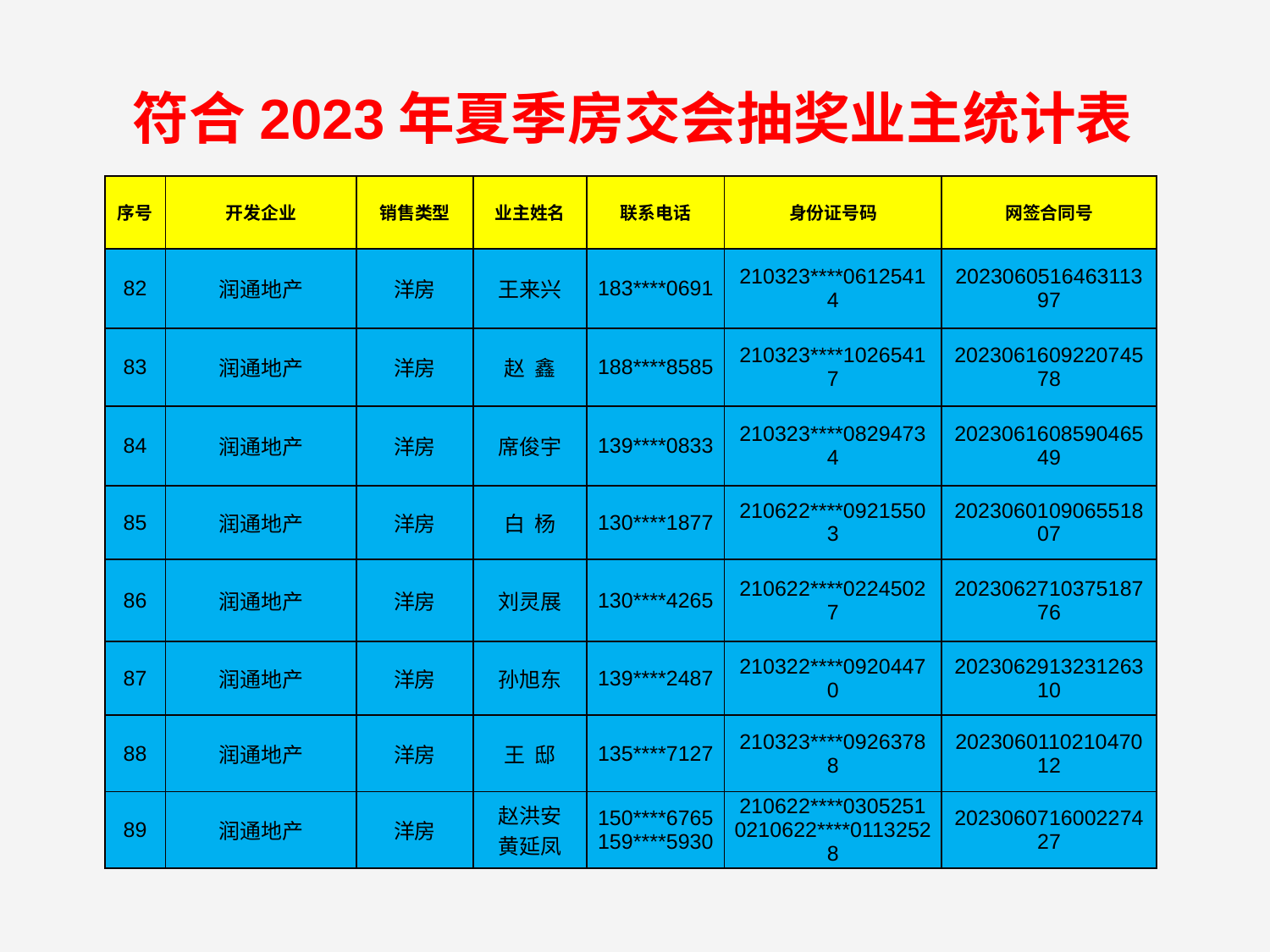

符合2023年夏季房交会抽奖业主统计表
| 序号 | 开发企业 | 销售类型 | 业主姓名 | 联系电话 | 身份证号码 | 网签合同号 |
| --- | --- | --- | --- | --- | --- | --- |
| 82 | 润通地产 | 洋房 | 王来兴 | 183\*\*\*\*0691 | 210323\*\*\*\*06125414 | 202306051646311397 |
| 83 | 润通地产 | 洋房 | 赵 鑫 | 188\*\*\*\*8585 | 210323\*\*\*\*10265417 | 202306160922074578 |
| 84 | 润通地产 | 洋房 | 席俊宇 | 139\*\*\*\*0833 | 210323\*\*\*\*08294734 | 202306160859046549 |
| 85 | 润通地产 | 洋房 | 白 杨 | 130\*\*\*\*1877 | 210622\*\*\*\*09215503 | 202306010906551807 |
| 86 | 润通地产 | 洋房 | 刘灵展 | 130\*\*\*\*4265 | 210622\*\*\*\*02245027 | 202306271037518776 |
| 87 | 润通地产 | 洋房 | 孙旭东 | 139\*\*\*\*2487 | 210322\*\*\*\*09204470 | 202306291323126310 |
| 88 | 润通地产 | 洋房 | 王 邸 | 135\*\*\*\*7127 | 210323\*\*\*\*09263788 | 202306011021047012 |
| 89 | 润通地产 | 洋房 | 赵洪安 黄延凤 | 150\*\*\*\*6765159\*\*\*\*5930 | 210622\*\*\*\*03052510210622\*\*\*\*01132528 | 202306071600227427 |